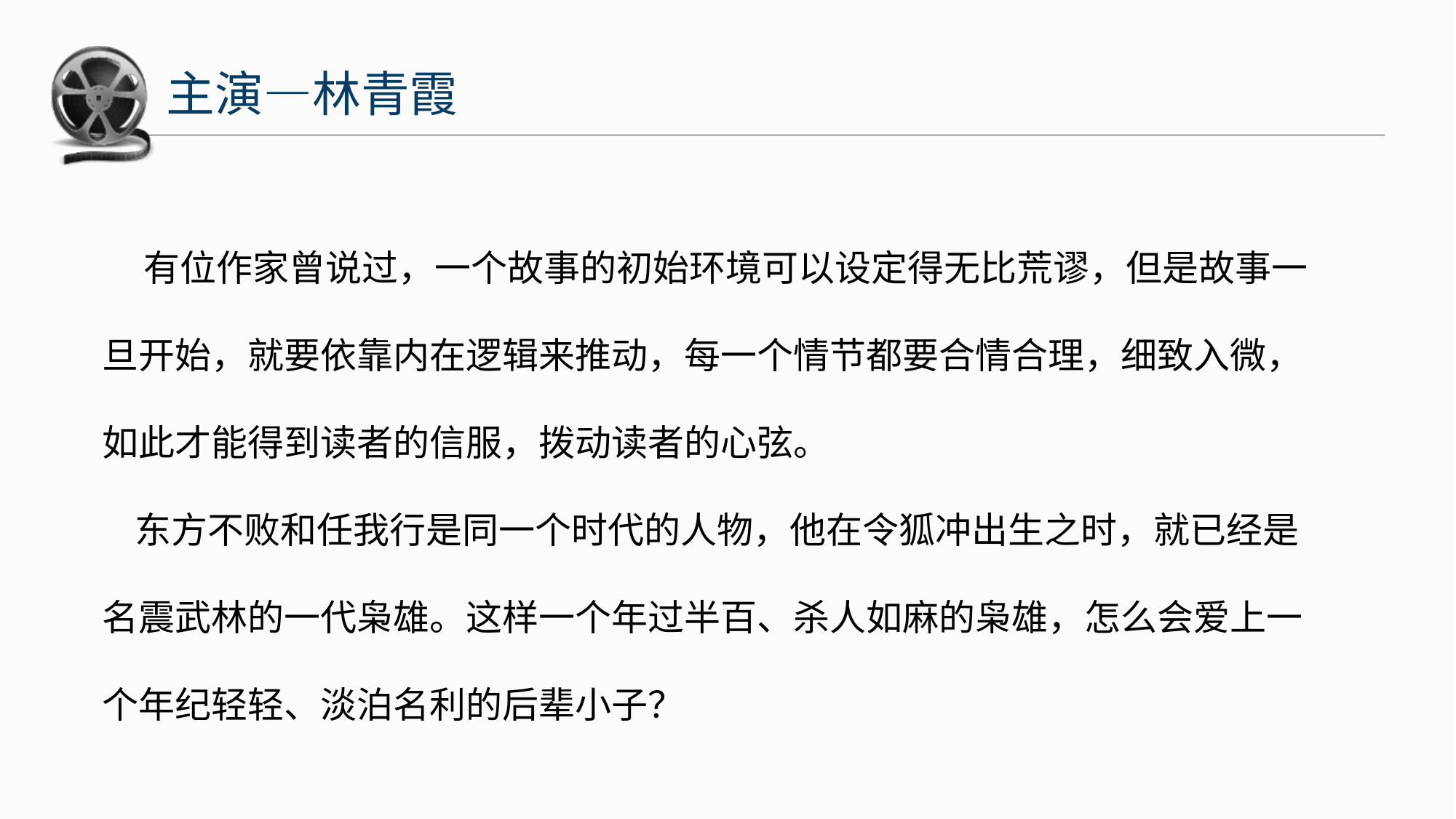

主演—林青霞
    有位作家曾说过，一个故事的初始环境可以设定得无比荒谬，但是故事一旦开始，就要依靠内在逻辑来推动，每一个情节都要合情合理，细致入微，如此才能得到读者的信服，拨动读者的心弦。
    东方不败和任我行是同一个时代的人物，他在令狐冲出生之时，就已经是名震武林的一代枭雄。这样一个年过半百、杀人如麻的枭雄，怎么会爱上一个年纪轻轻、淡泊名利的后辈小子？